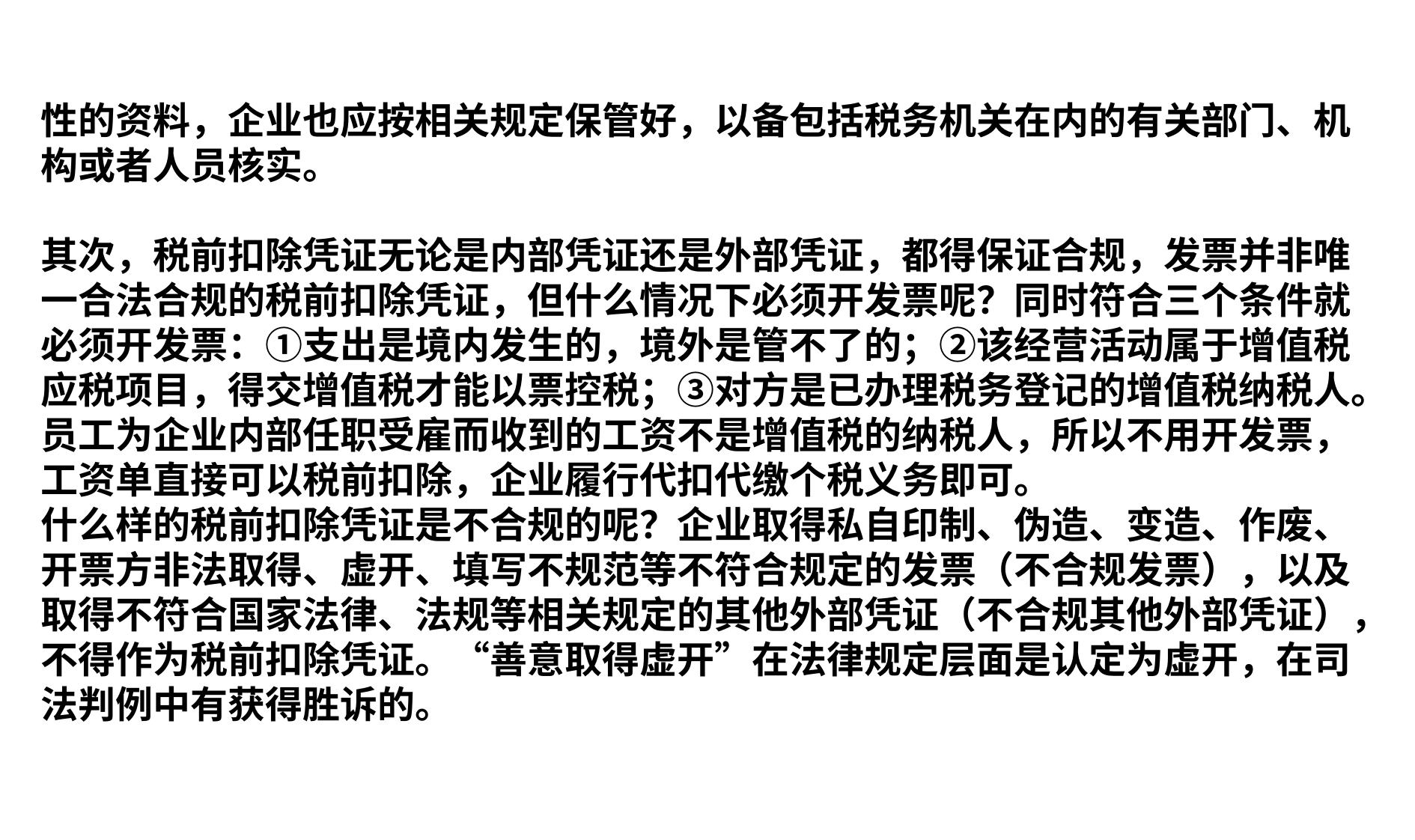

性的资料，企业也应按相关规定保管好，以备包括税务机关在内的有关部门、机构或者人员核实。

其次，税前扣除凭证无论是内部凭证还是外部凭证，都得保证合规，发票并非唯一合法合规的税前扣除凭证，但什么情况下必须开发票呢？同时符合三个条件就必须开发票：①支出是境内发生的，境外是管不了的；②该经营活动属于增值税应税项目，得交增值税才能以票控税；③对方是已办理税务登记的增值税纳税人。员工为企业内部任职受雇而收到的工资不是增值税的纳税人，所以不用开发票，工资单直接可以税前扣除，企业履行代扣代缴个税义务即可。
什么样的税前扣除凭证是不合规的呢？企业取得私自印制、伪造、变造、作废、开票方非法取得、虚开、填写不规范等不符合规定的发票（不合规发票），以及取得不符合国家法律、法规等相关规定的其他外部凭证（不合规其他外部凭证），不得作为税前扣除凭证。“善意取得虚开”在法律规定层面是认定为虚开，在司法判例中有获得胜诉的。